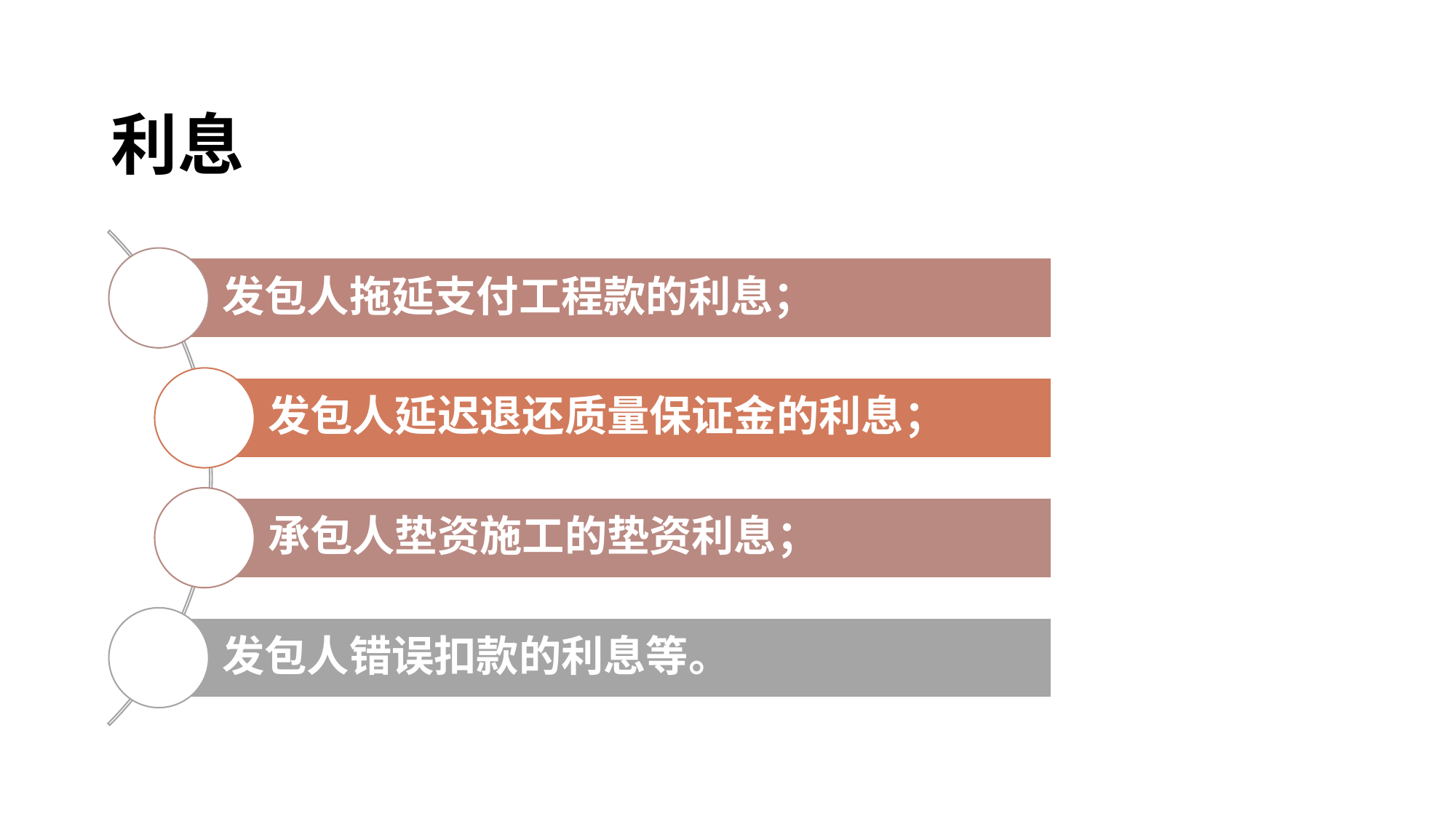

# 利息
发包人拖延支付工程款的利息；
发包人延迟退还质量保证金的利息；
承包人垫资施工的垫资利息；
发包人错误扣款的利息等。